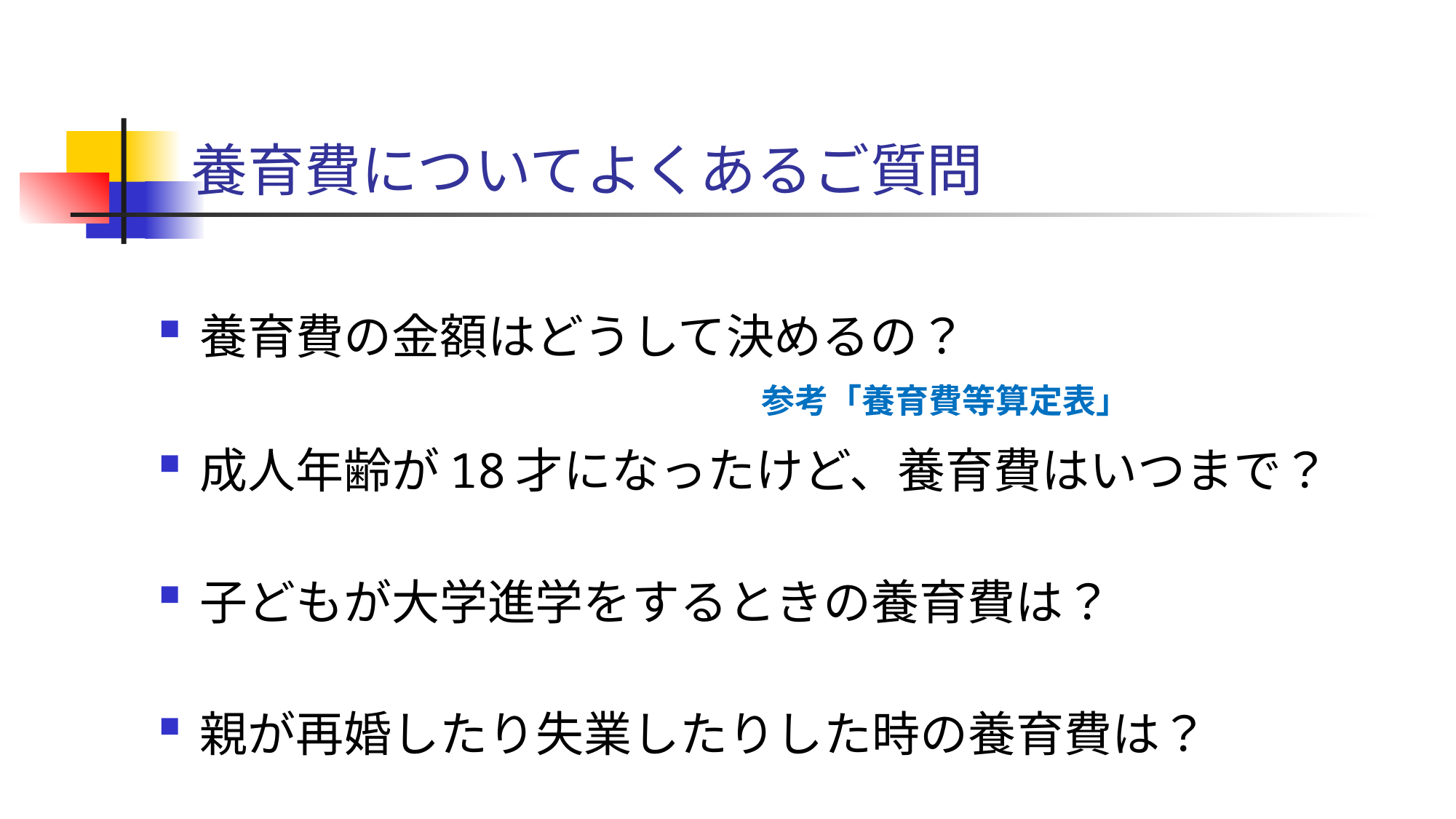

# 養育費についてよくあるご質問
養育費の金額はどうして決めるの？
　　　　　　　　　　　　　　　　　　参考「養育費等算定表」
成人年齢が18才になったけど、養育費はいつまで？

子どもが大学進学をするときの養育費は？

親が再婚したり失業したりした時の養育費は？